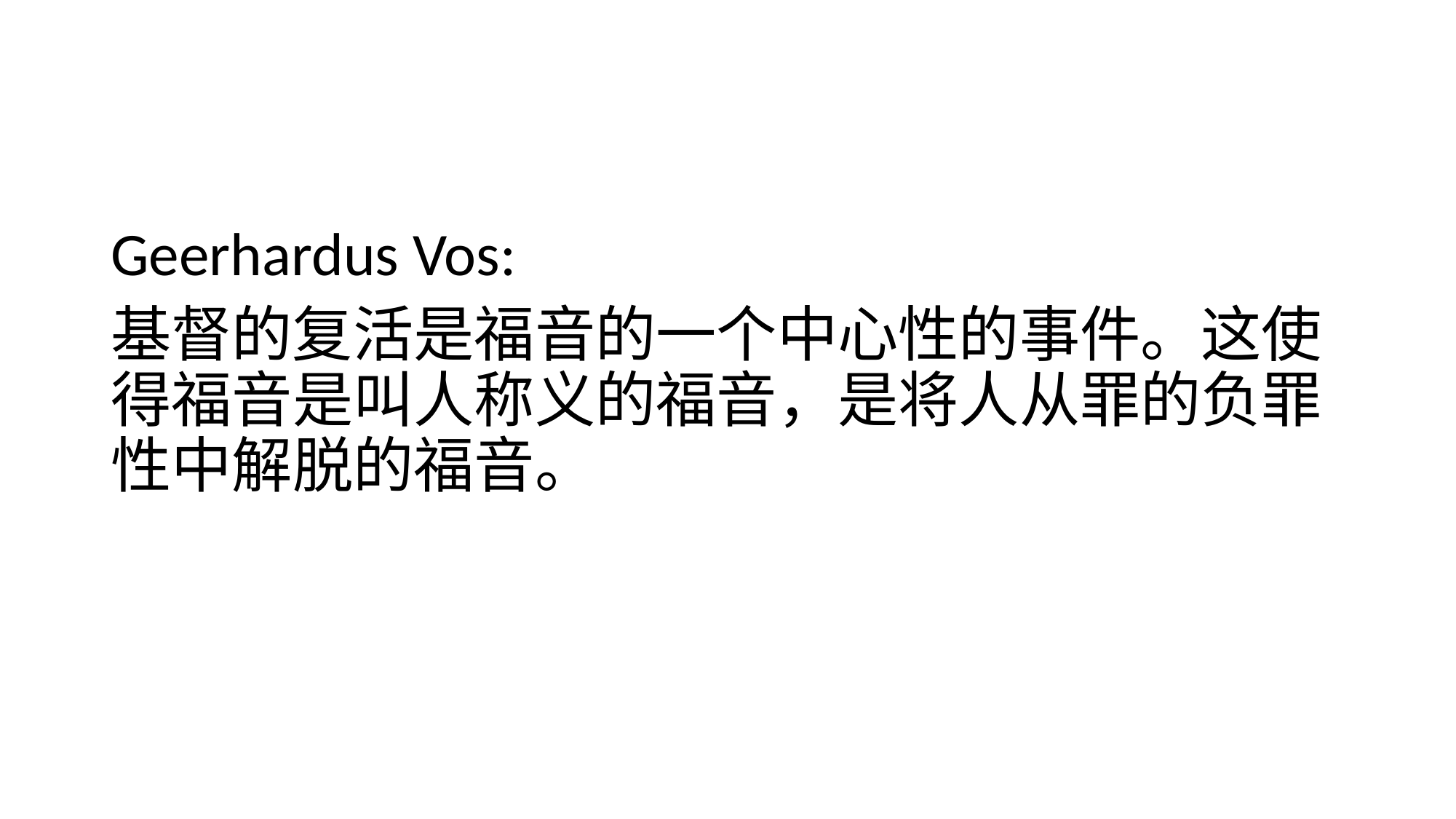

#
Geerhardus Vos:
基督的复活是福音的一个中心性的事件。这使得福音是叫人称义的福音，是将人从罪的负罪性中解脱的福音。